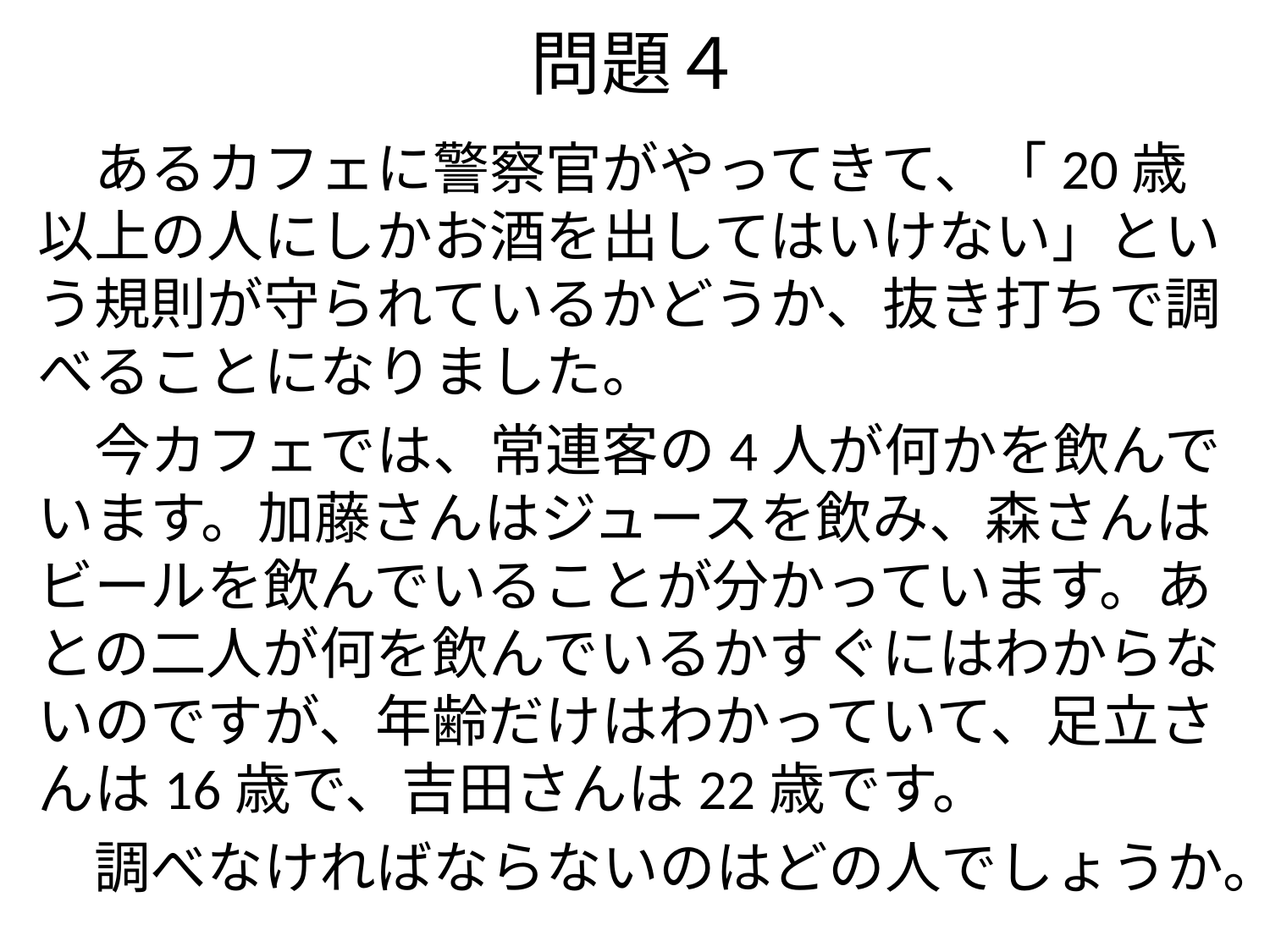

# 問題４
　あるカフェに警察官がやってきて、「20歳以上の人にしかお酒を出してはいけない」という規則が守られているかどうか、抜き打ちで調べることになりました。
　今カフェでは、常連客の4人が何かを飲んでいます。加藤さんはジュースを飲み、森さんはビールを飲んでいることが分かっています。あとの二人が何を飲んでいるかすぐにはわからないのですが、年齢だけはわかっていて、足立さんは16歳で、吉田さんは22歳です。
　調べなければならないのはどの人でしょうか。